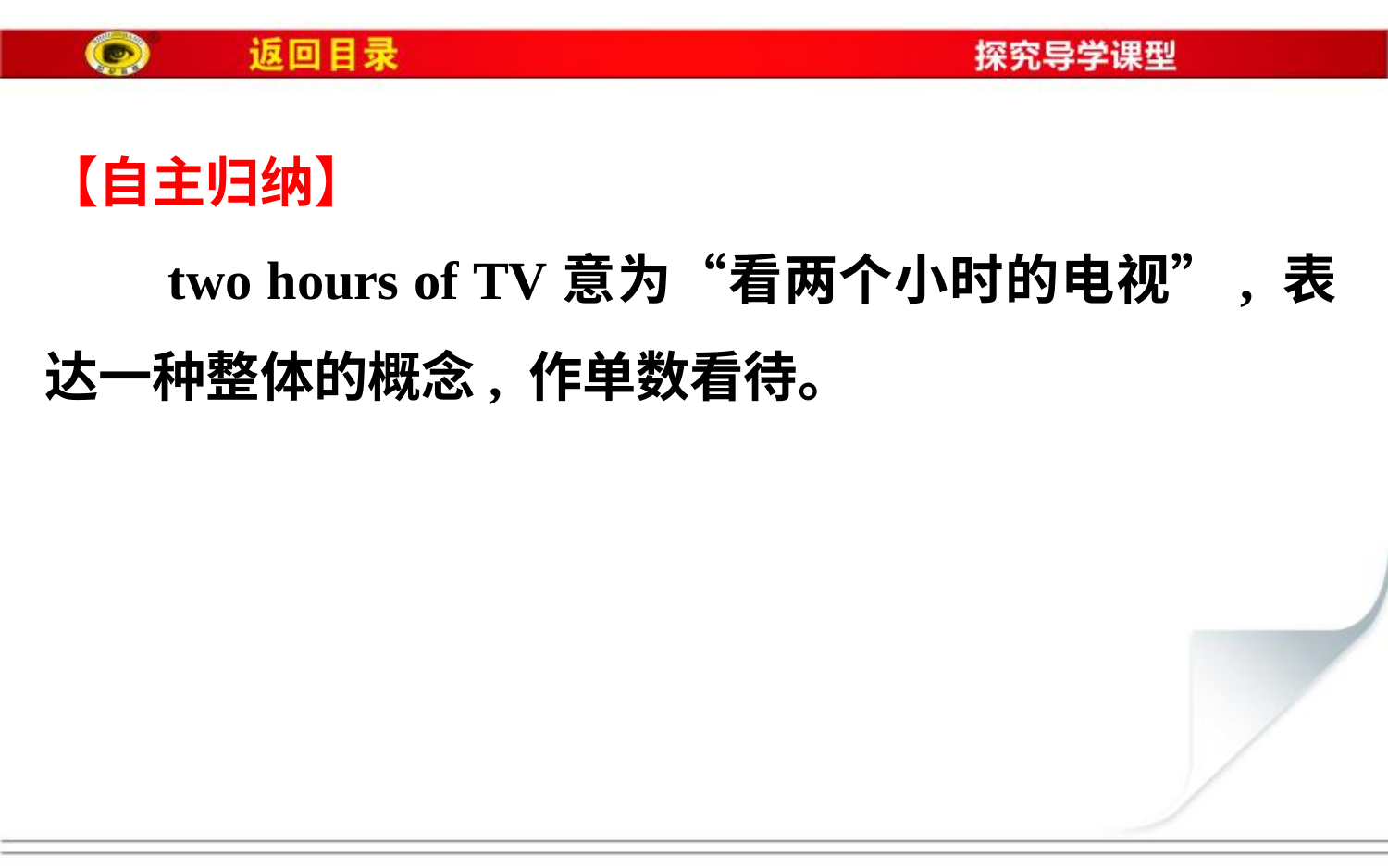

【自主归纳】
　　two hours of TV意为“看两个小时的电视”, 表达一种整体的概念, 作单数看待。